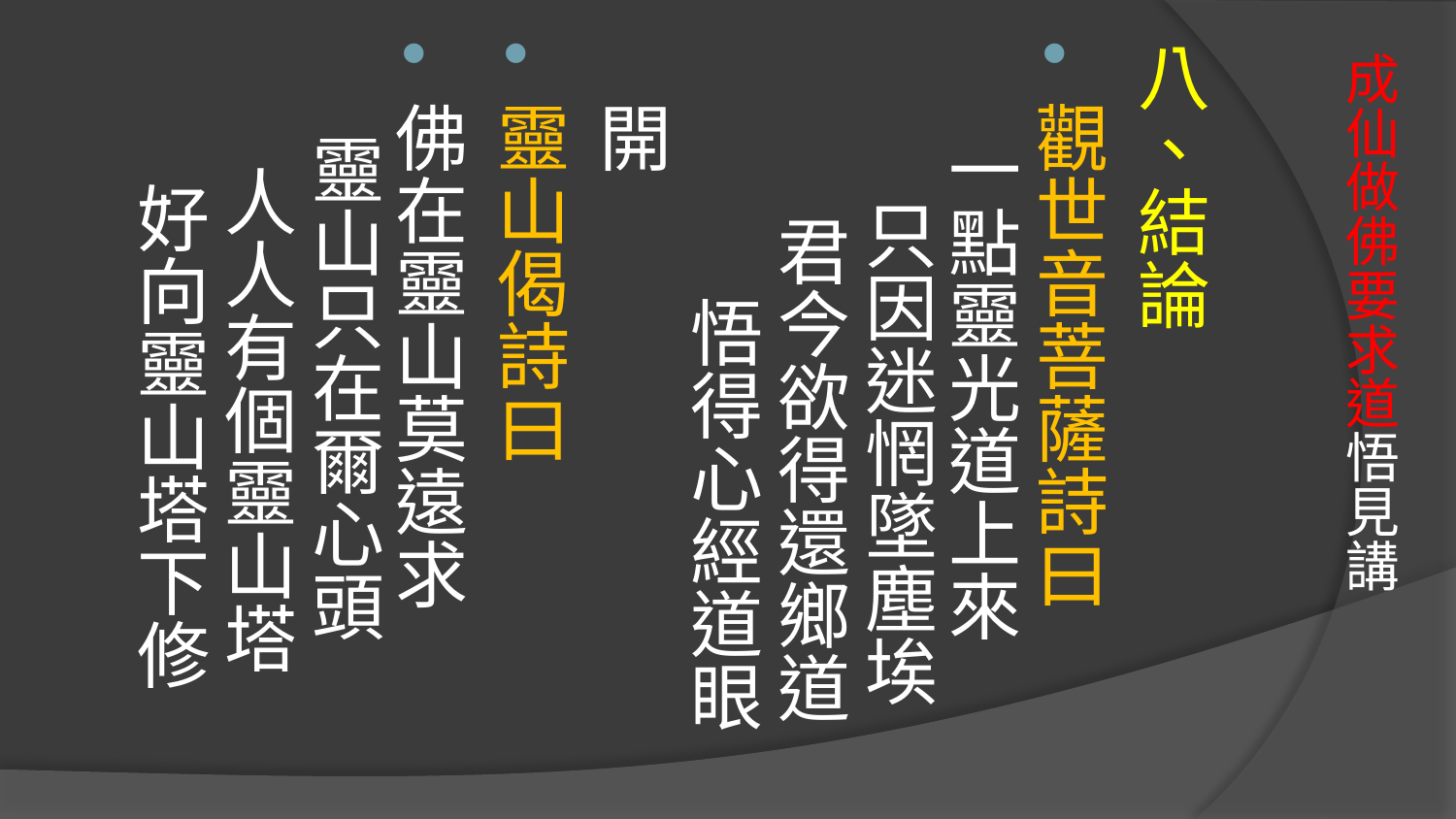

八、結論
觀世音菩薩詩曰             一點靈光道上來               只因迷惘墜塵埃            君今欲得還鄉道                悟得心經道眼開
靈山偈詩曰
佛在靈山莫遠求             靈山只在爾心頭             人人有個靈山塔            好向靈山塔下修
# 成仙做佛要求道悟見講